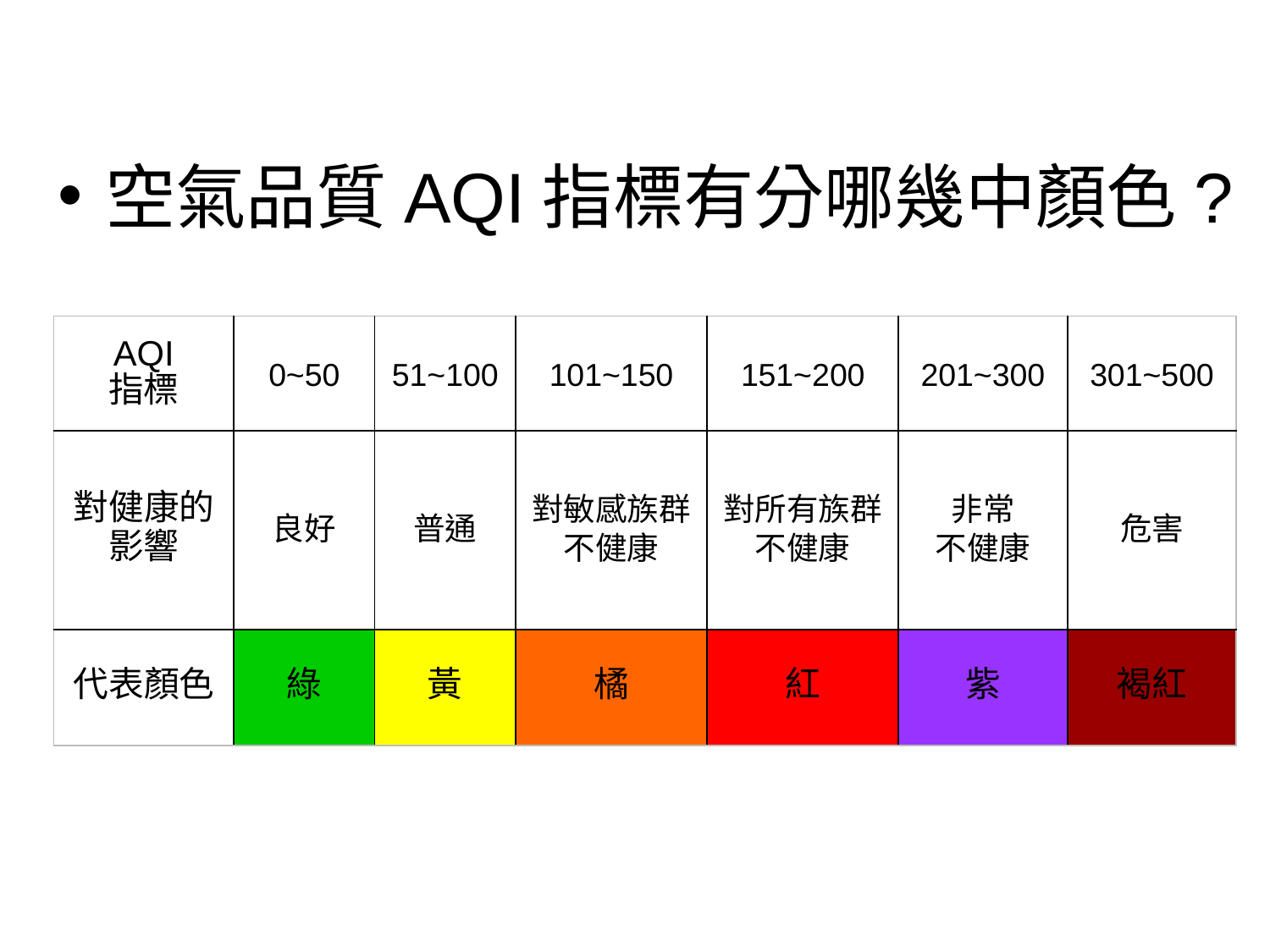

空氣品質AQI指標有分哪幾中顏色?

| AQI 指標 | 0~50 | 51~100 | 101~150 | 151~200 | 201~300 | 301~500 |
| --- | --- | --- | --- | --- | --- | --- |
| 對健康的 影響 | 良好 | 普通 | 對敏感族群 不健康 | 對所有族群 不健康 | 非常 不健康 | 危害 |
| 代表顏色 | 綠 | 黃 | 橘 | 紅 | 紫 | 褐紅 |